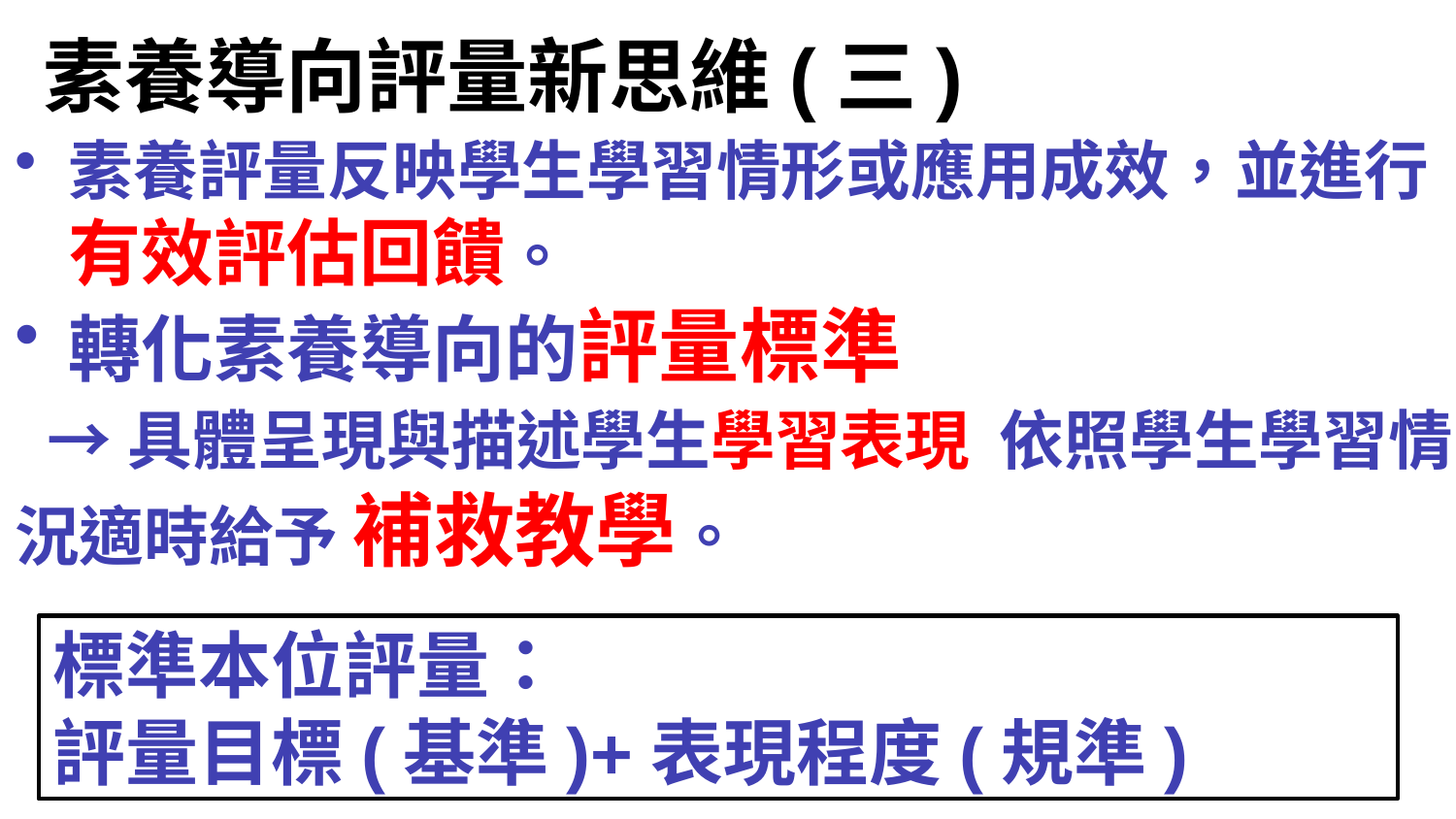

# 素養導向評量新思維(三)

素養評量反映學生學習情形或應用成效，並進行有效評估回饋。
轉化素養導向的評量標準
  →具體呈現與描述學生學習表現  依照學生學習情況適時給予 補救教學。
標準本位評量：
評量目標(基準)+表現程度(規準)
34